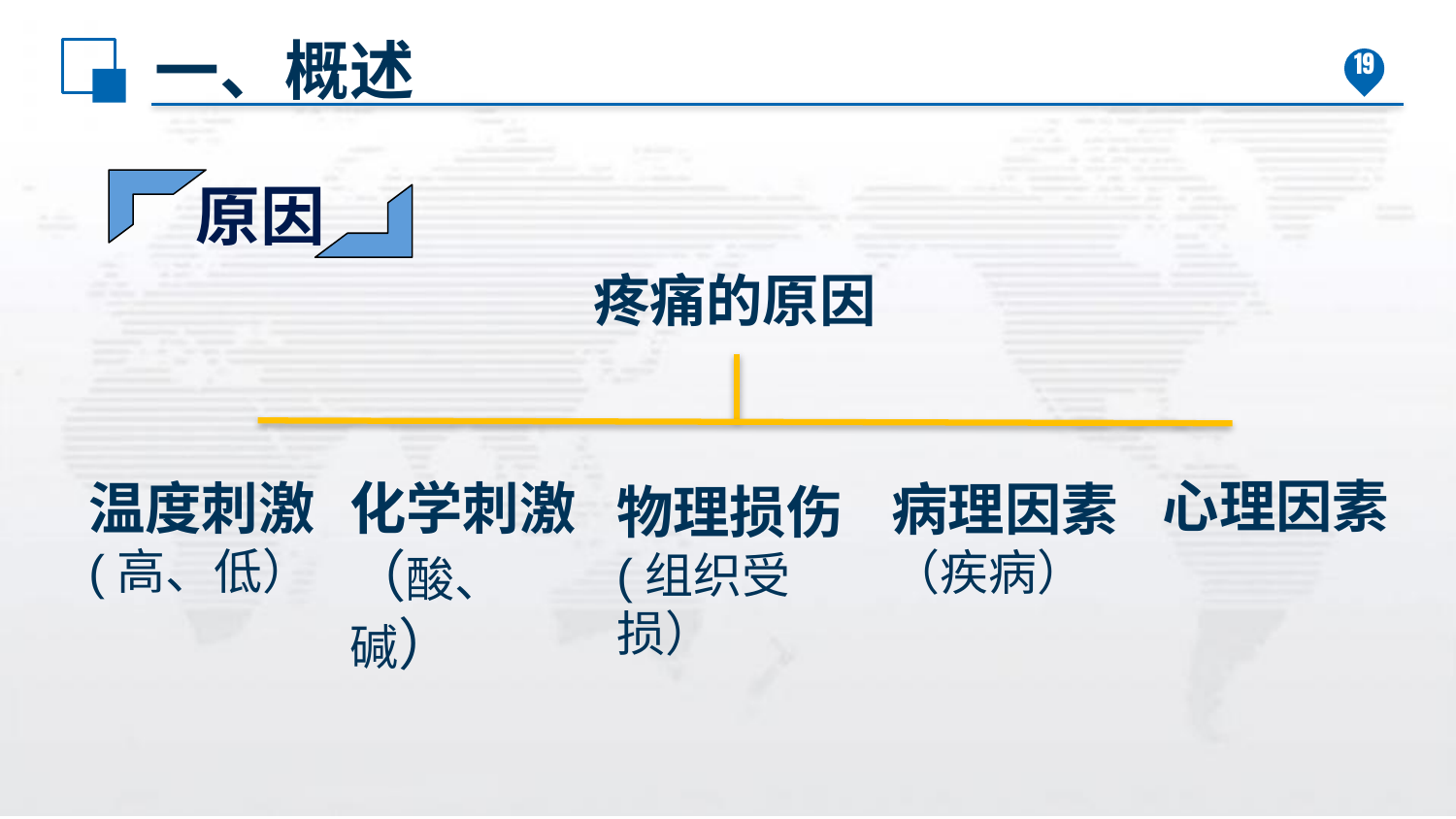

# 一、概述
19
原因

疼痛的原因
心理因素
温度刺激
(高、低）
化学刺激（酸、碱）
病理因素
（疾病）
物理损伤(组织受损）